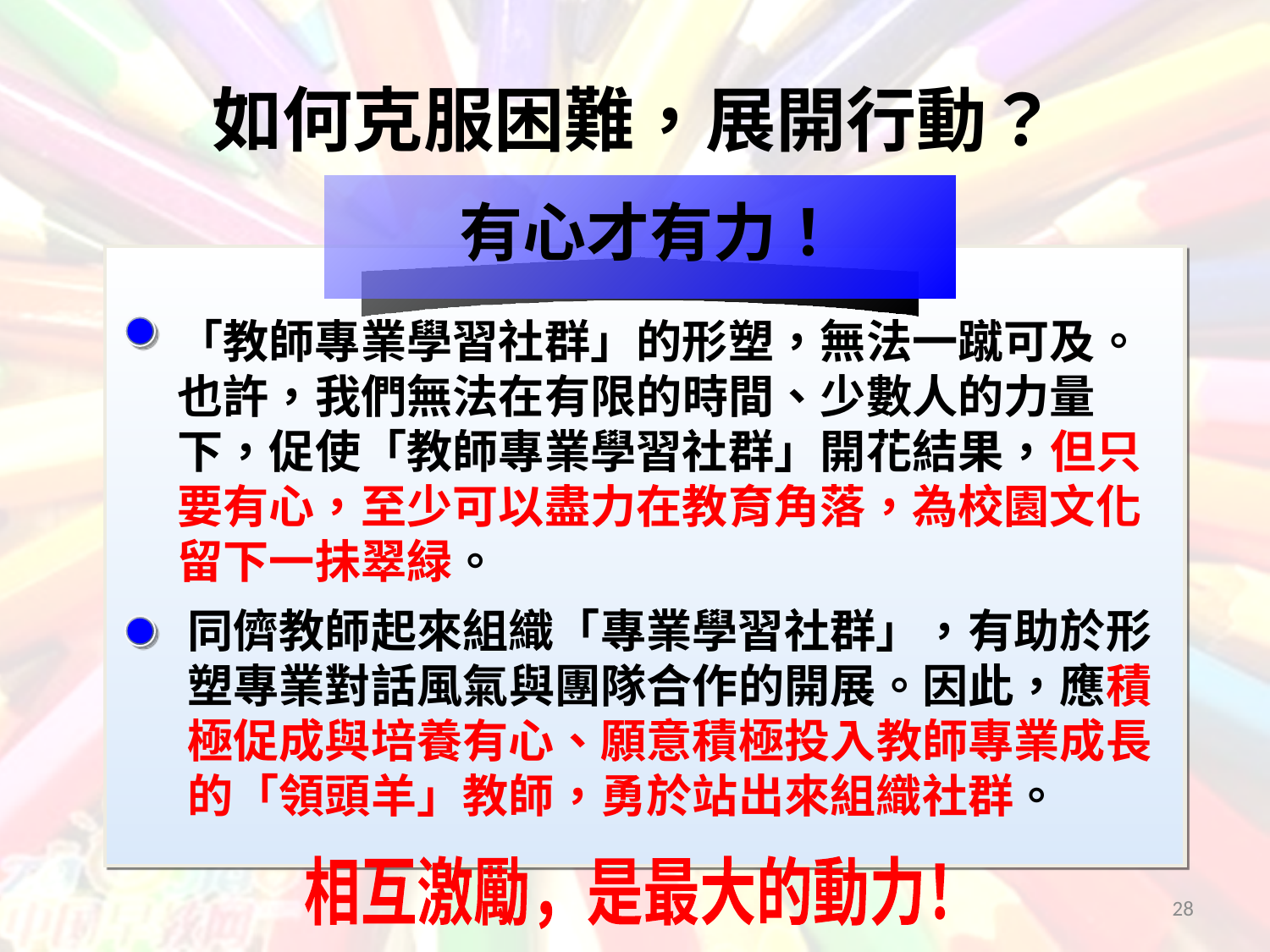

# 如何克服困難，展開行動？

有心才有力！

「教師專業學習社群」的形塑，無法一蹴可及。也許，我們無法在有限的時間、少數人的力量下，促使「教師專業學習社群」開花結果，但只要有心，至少可以盡力在教育角落，為校園文化留下一抺翠緑。

同儕教師起來組織「專業學習社群」，有助於形塑專業對話風氣與團隊合作的開展。因此，應積極促成與培養有心、願意積極投入教師專業成長的「領頭羊」教師，勇於站出來組織社群。

相互激勵，是最大的動力！
28